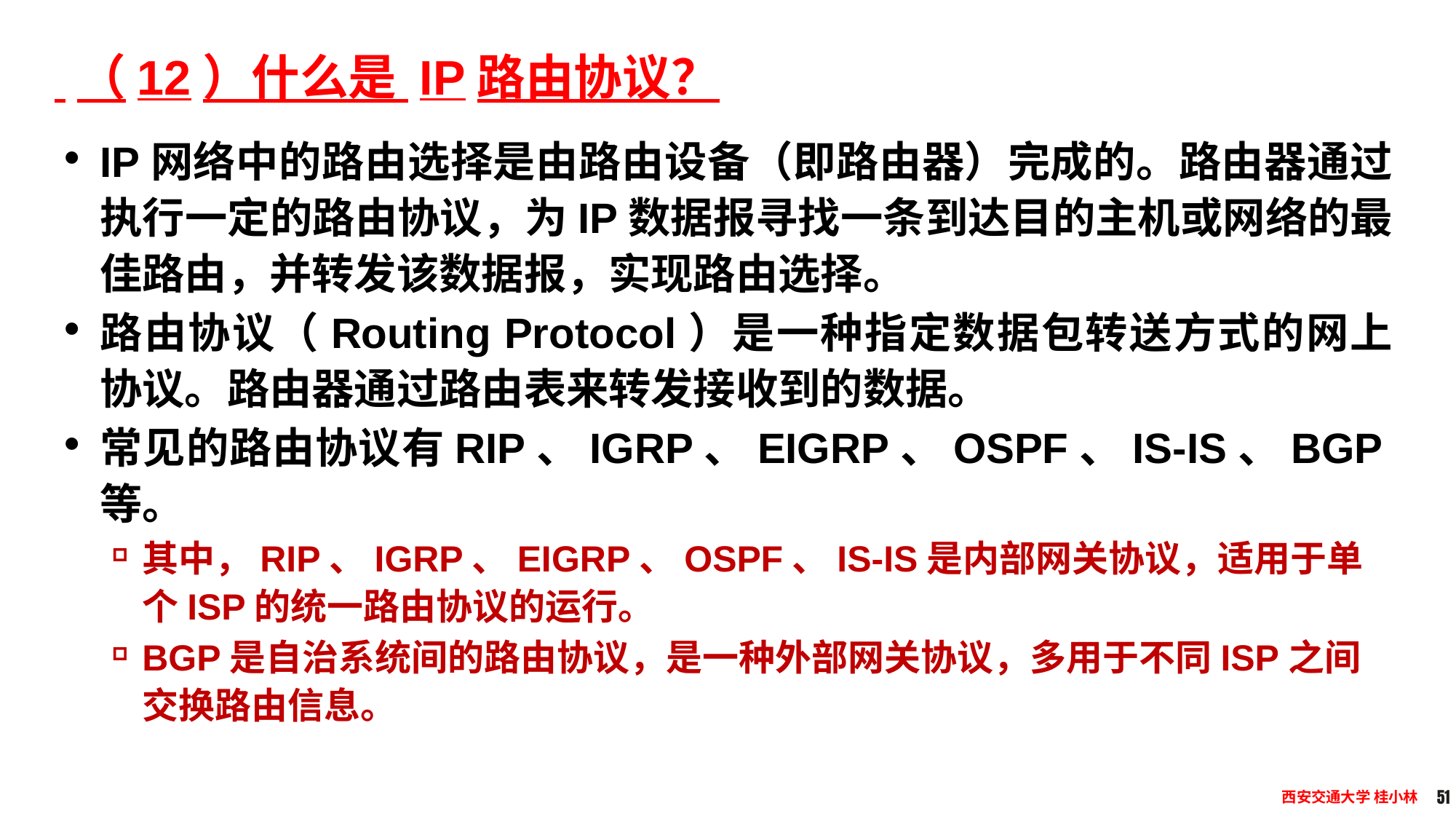

# （12）什么是 IP路由协议？
IP网络中的路由选择是由路由设备（即路由器）完成的。路由器通过执行一定的路由协议，为IP数据报寻找一条到达目的主机或网络的最佳路由，并转发该数据报，实现路由选择。
路由协议（Routing Protocol）是一种指定数据包转送方式的网上协议。路由器通过路由表来转发接收到的数据。
常见的路由协议有RIP、IGRP、EIGRP、OSPF、IS-IS、BGP等。
其中，RIP、IGRP、EIGRP、OSPF、IS-IS是内部网关协议，适用于单个ISP的统一路由协议的运行。
BGP是自治系统间的路由协议，是一种外部网关协议，多用于不同ISP之间交换路由信息。